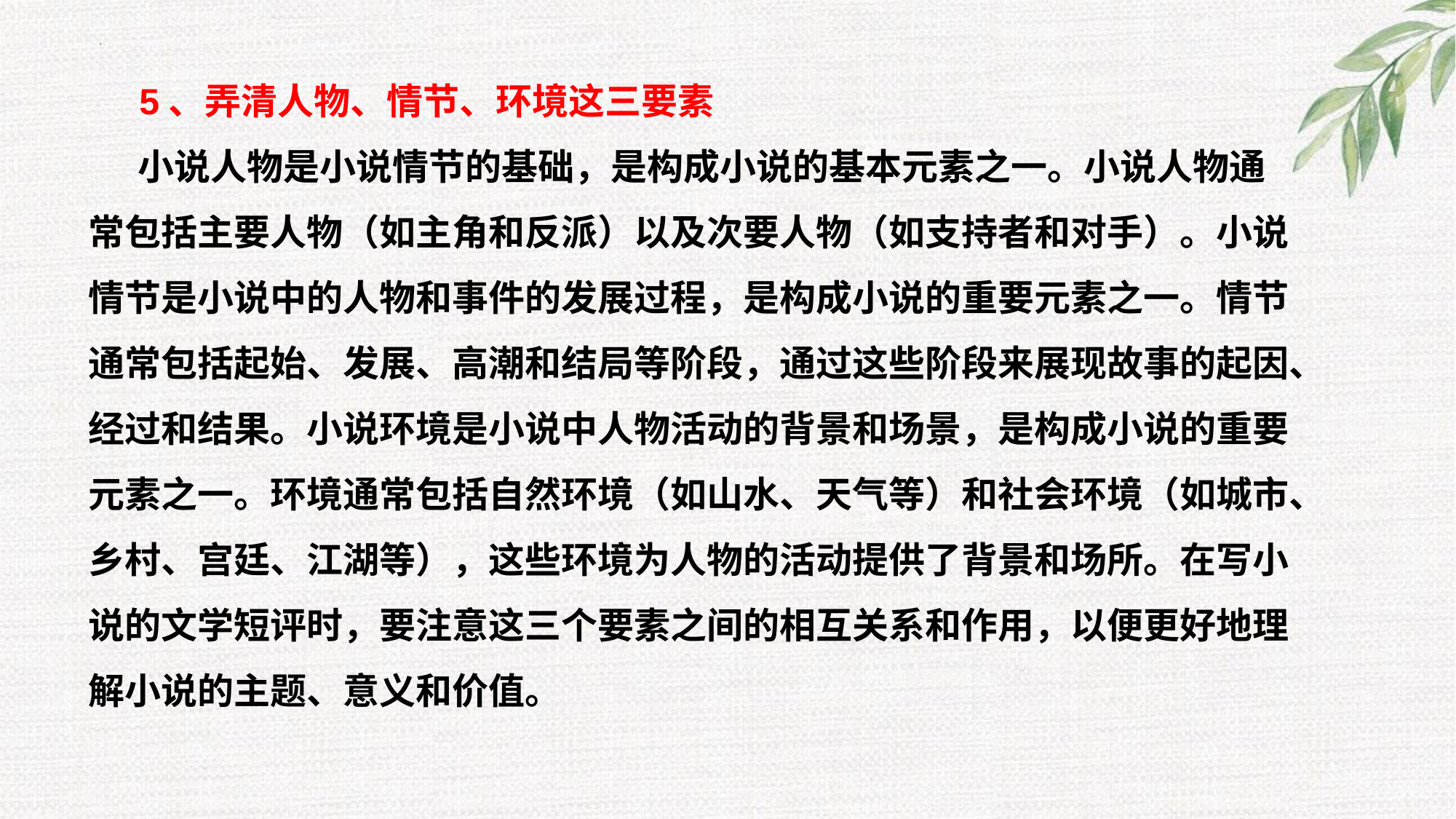

5、弄清人物、情节、环境这三要素
     小说人物是小说情节的基础，是构成小说的基本元素之一。小说人物通常包括主要人物（如主角和反派）以及次要人物（如支持者和对手）。小说情节是小说中的人物和事件的发展过程，是构成小说的重要元素之一。情节通常包括起始、发展、高潮和结局等阶段，通过这些阶段来展现故事的起因、经过和结果。小说环境是小说中人物活动的背景和场景，是构成小说的重要元素之一。环境通常包括自然环境（如山水、天气等）和社会环境（如城市、乡村、宫廷、江湖等），这些环境为人物的活动提供了背景和场所。在写小说的文学短评时，要注意这三个要素之间的相互关系和作用，以便更好地理解小说的主题、意义和价值。